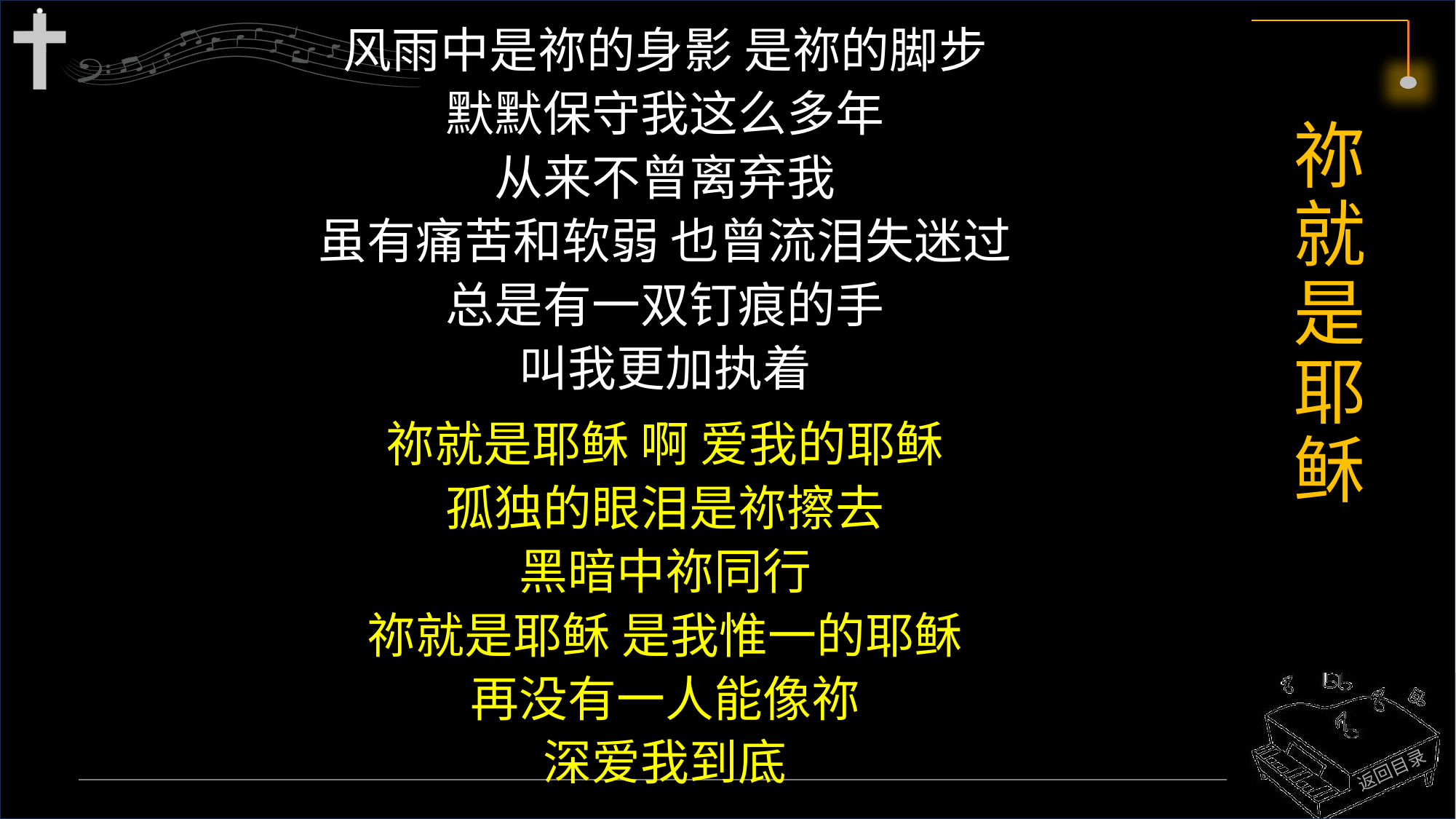

风雨中是祢的身影 是祢的脚步
默默保守我这么多年
从来不曾离弃我
虽有痛苦和软弱 也曾流泪失迷过
总是有一双钉痕的手
叫我更加执着

祢就是耶稣 啊 爱我的耶稣
孤独的眼泪是祢擦去
黑暗中祢同行
祢就是耶稣 是我惟一的耶稣
再没有一人能像祢
深爱我到底
# 祢就是耶稣